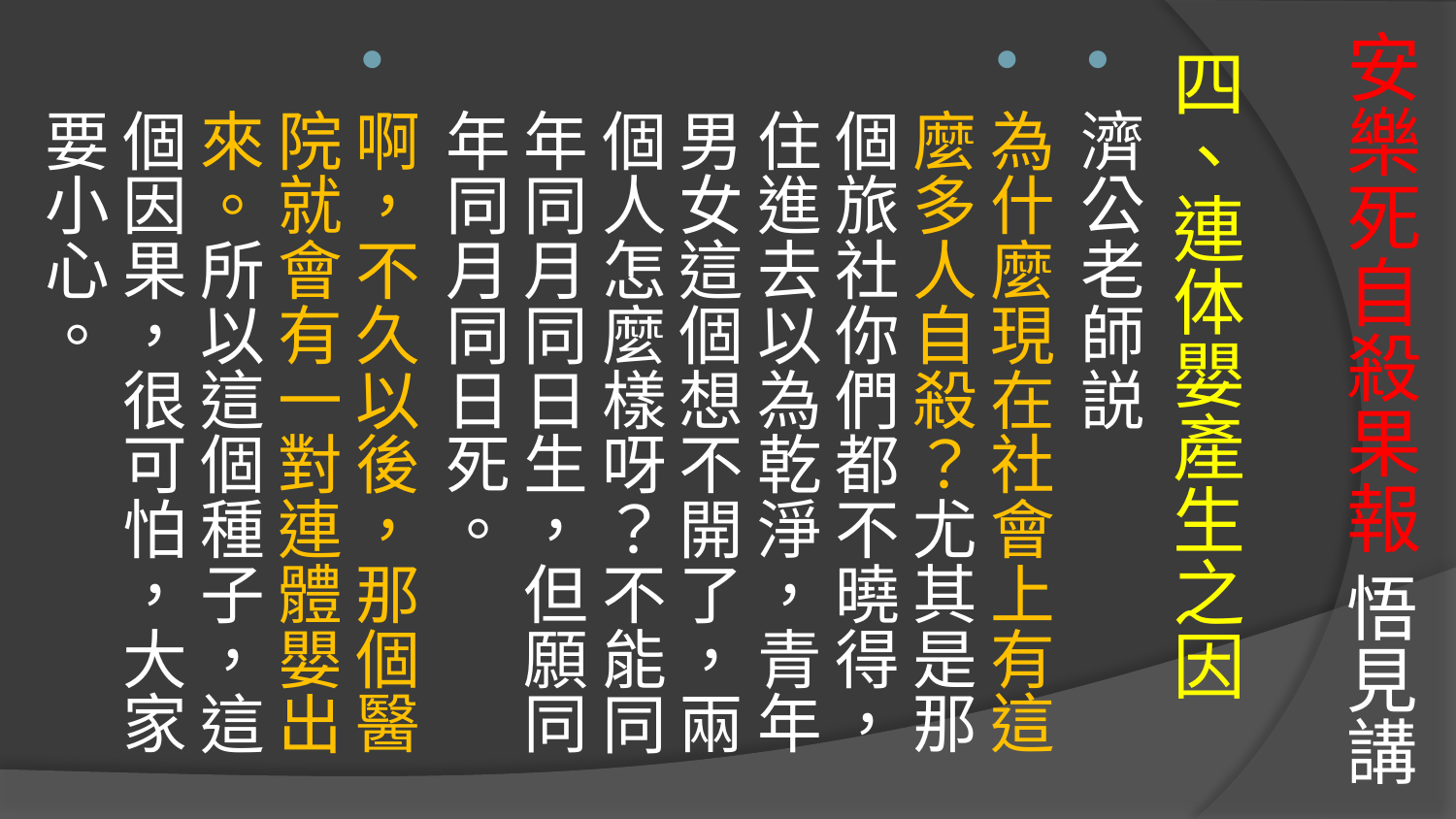

# 安樂死自殺果報 悟見講
四、連体嬰產生之因
濟公老師説
為什麼現在社會上有這麼多人自殺？尤其是那個旅社你們都不曉得，住進去以為乾淨，青年男女這個想不開了，兩個人怎麼樣呀？不能同年同月同日生，但願同年同月同日死。
啊，不久以後，那個醫院就會有一對連體嬰出來。所以這個種子，這個因果，很可怕，大家要小心。